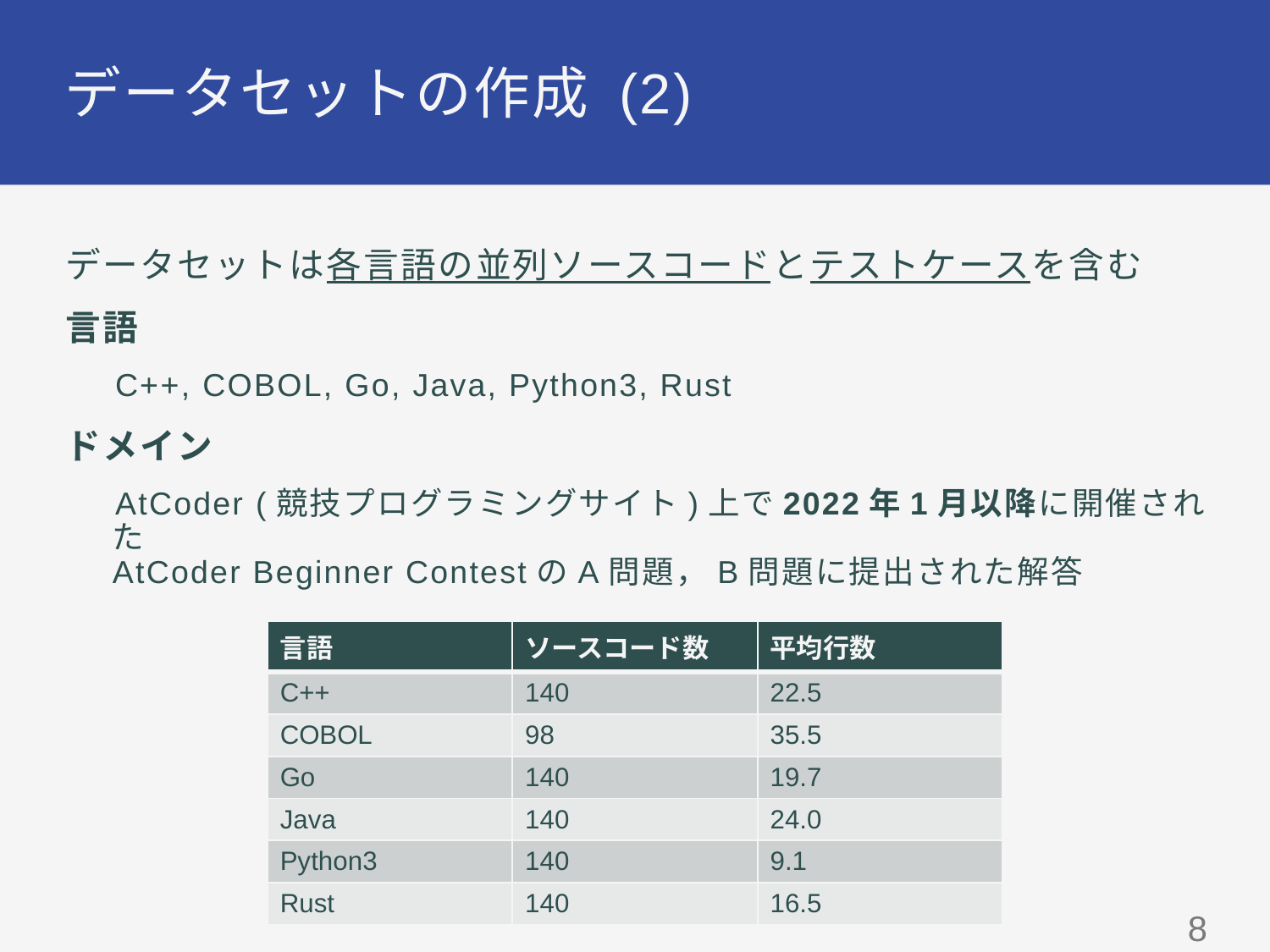

# データセットの作成 (2)
データセットは各言語の並列ソースコードとテストケースを含む
言語
C++, COBOL, Go, Java, Python3, Rust
ドメイン
AtCoder (競技プログラミングサイト)上で2022年1月以降に開催された
AtCoder Beginner ContestのA問題，B問題に提出された解答
| 言語 | ソースコード数 | 平均行数 |
| --- | --- | --- |
| C++ | 140 | 22.5 |
| COBOL | 98 | 35.5 |
| Go | 140 | 19.7 |
| Java | 140 | 24.0 |
| Python3 | 140 | 9.1 |
| Rust | 140 | 16.5 |
8